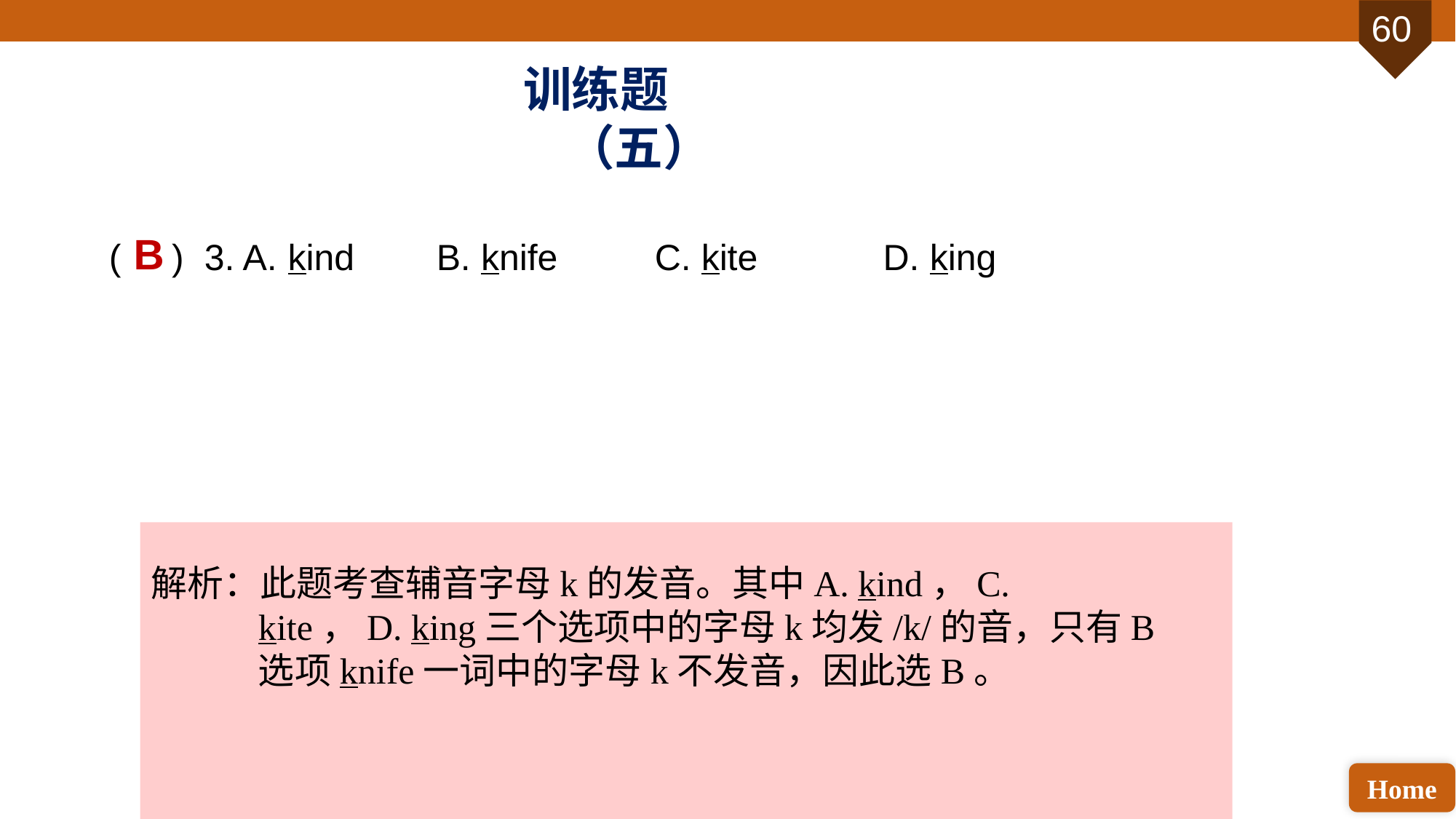

训练题（五）
(     )  3. A. kind 	B. knife 	C. kite		 D. king
B

解析：此题考查辅音字母k的发音。其中A. kind，C. kite，D. king三个选项中的字母k均发/k/的音，只有B选项knife一词中的字母k不发音，因此选B。